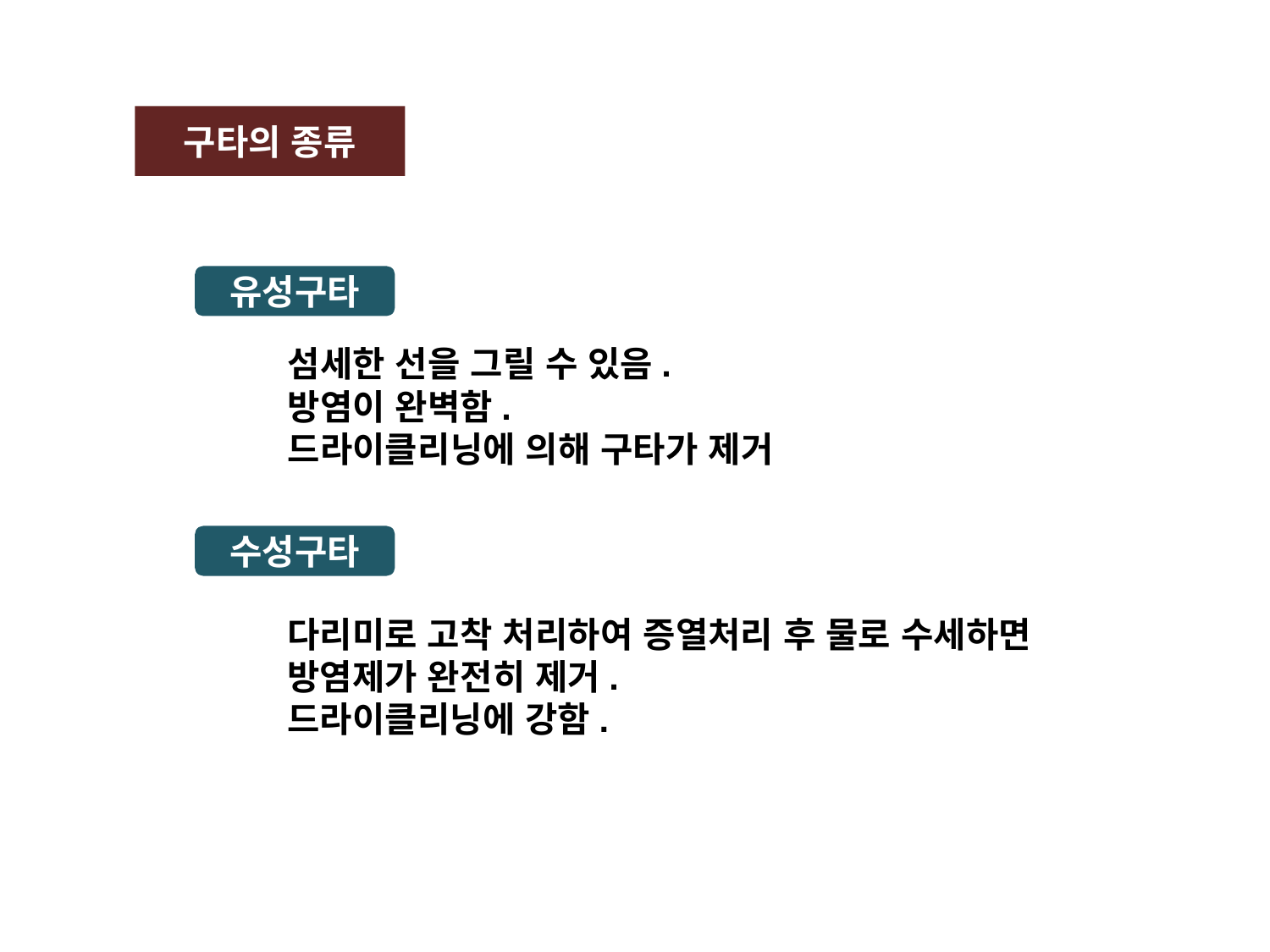

구타의 종류
유성구타
섬세한 선을 그릴 수 있음.
방염이 완벽함.
드라이클리닝에 의해 구타가 제거
수성구타
다리미로 고착 처리하여 증열처리 후 물로 수세하면 방염제가 완전히 제거.
드라이클리닝에 강함.